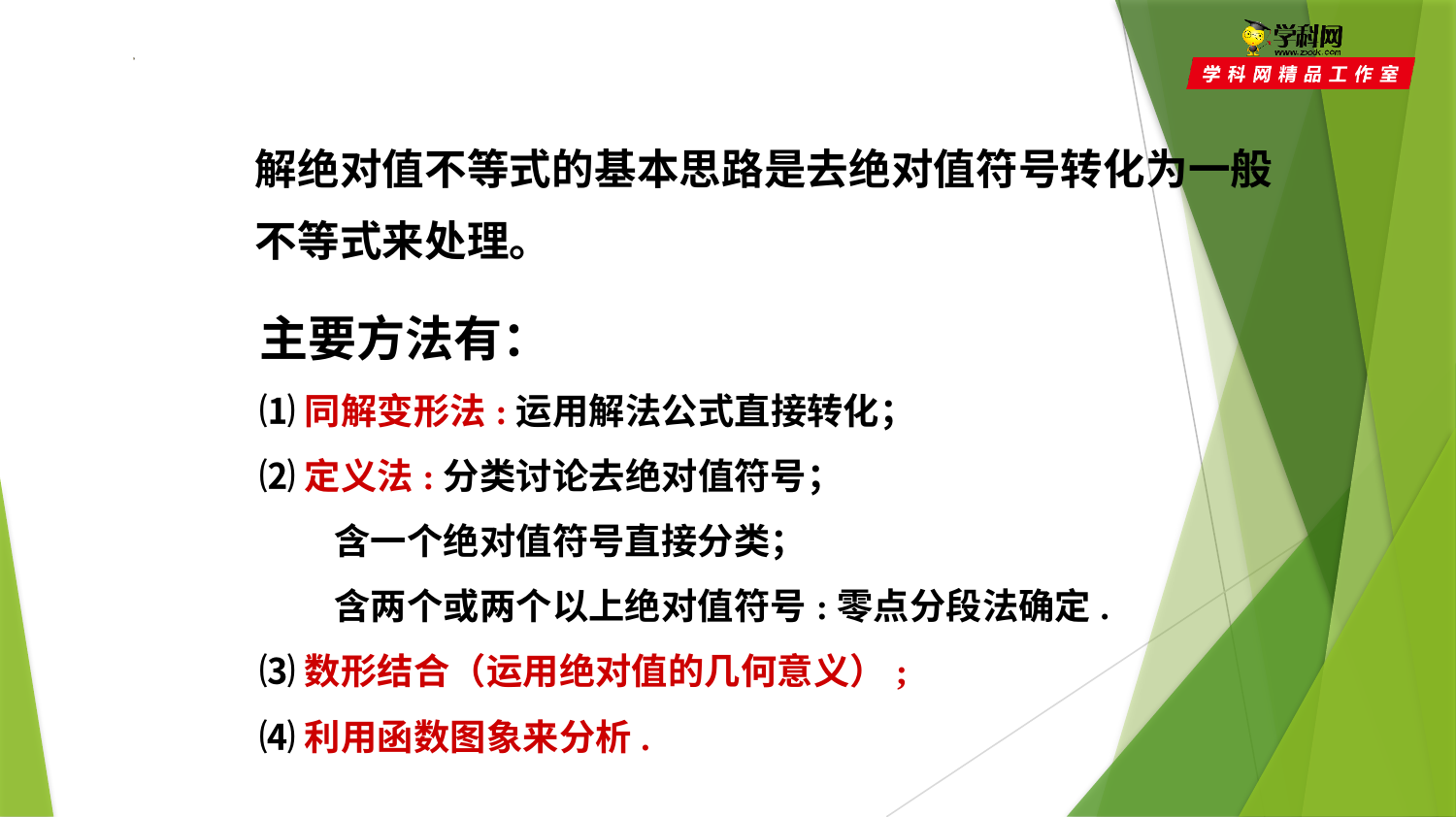

解绝对值不等式的基本思路是去绝对值符号转化为一般不等式来处理。
主要方法有：
⑴同解变形法:运用解法公式直接转化；
⑵定义法:分类讨论去绝对值符号；
        含一个绝对值符号直接分类；
        含两个或两个以上绝对值符号:零点分段法确定.
⑶数形结合（运用绝对值的几何意义）;
⑷利用函数图象来分析.